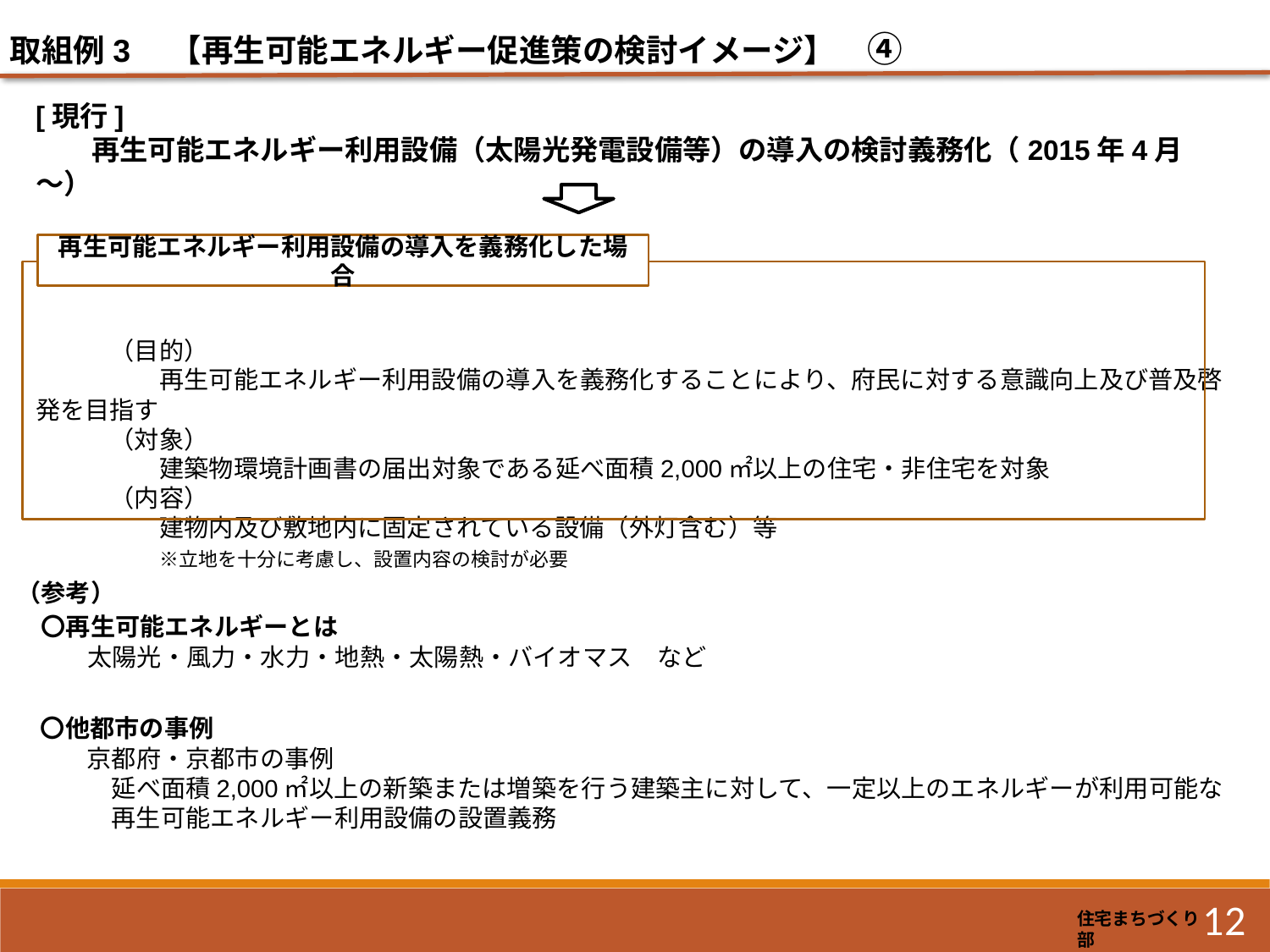

取組例3　【再生可能エネルギー促進策の検討イメージ】　④

[現行]
　　再生可能エネルギー利用設備（太陽光発電設備等）の導入の検討義務化（2015年4月～）

　　　（目的）
　　　　　再生可能エネルギー利用設備の導入を義務化することにより、府民に対する意識向上及び普及啓発を目指す
　　　（対象）
　　　　　建築物環境計画書の届出対象である延べ面積2,000㎡以上の住宅・非住宅を対象
　　　（内容）
　　　　　建物内及び敷地内に固定されている設備（外灯含む）等
　　　　　※立地を十分に考慮し、設置内容の検討が必要

再生可能エネルギー利用設備の導入を義務化した場合

　（参考）
　　〇再生可能エネルギーとは
　　　　太陽光・風力・水力・地熱・太陽熱・バイオマス　など
　〇他都市の事例
　　　京都府・京都市の事例
　　　　延べ面積2,000㎡以上の新築または増築を行う建築主に対して、一定以上のエネルギーが利用可能な
　　　　再生可能エネルギー利用設備の設置義務
12
住宅まちづくり部